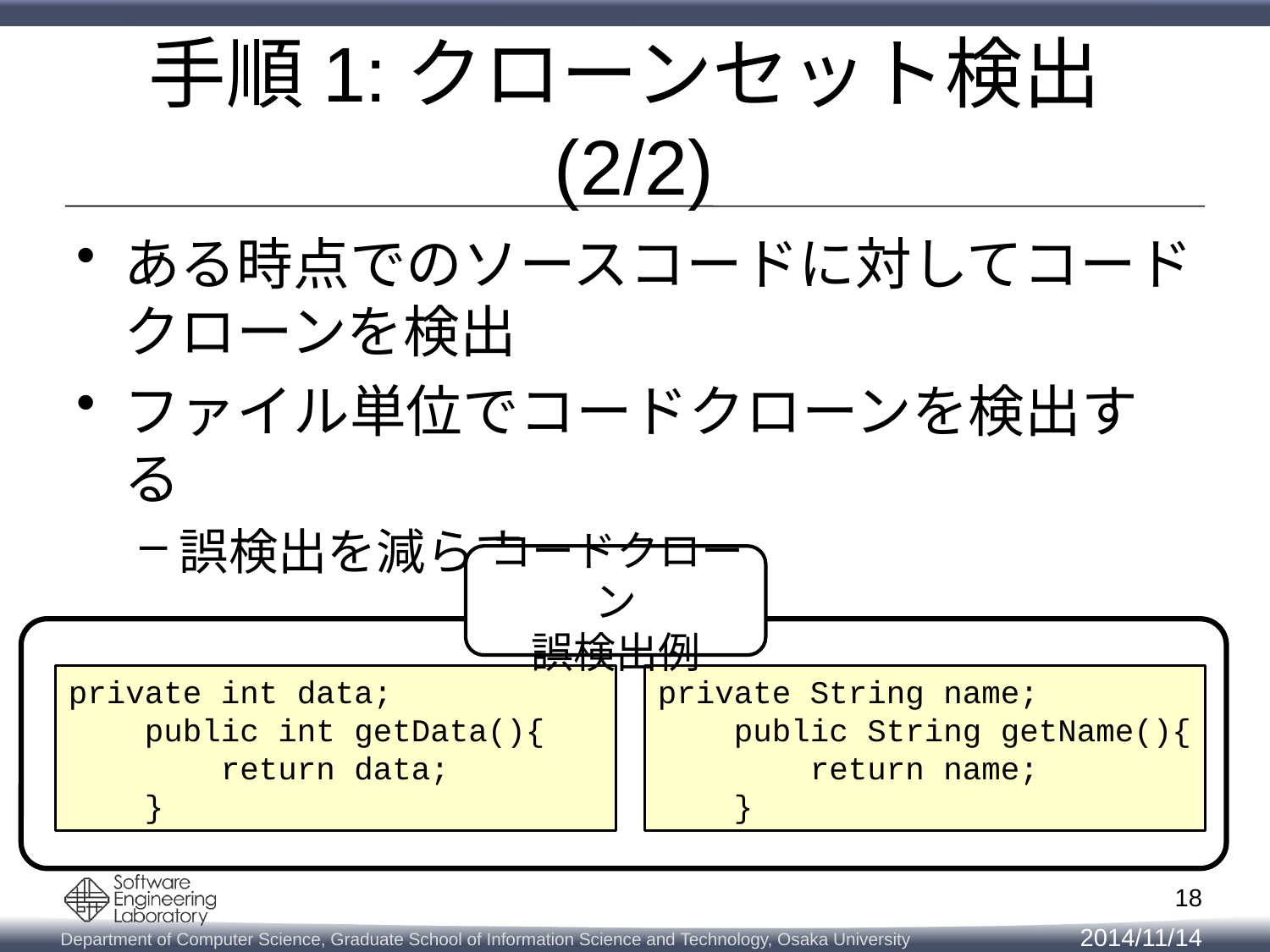

# 手順1:クローンセット検出(2/2)
ある時点でのソースコードに対してコードクローンを検出
ファイル単位でコードクローンを検出する
誤検出を減らす
コードクローン
誤検出例

private int data;
    public int getData(){
        return data;
    }
private String name;
    public String getName(){
        return name;
    }
18
2014/11/14